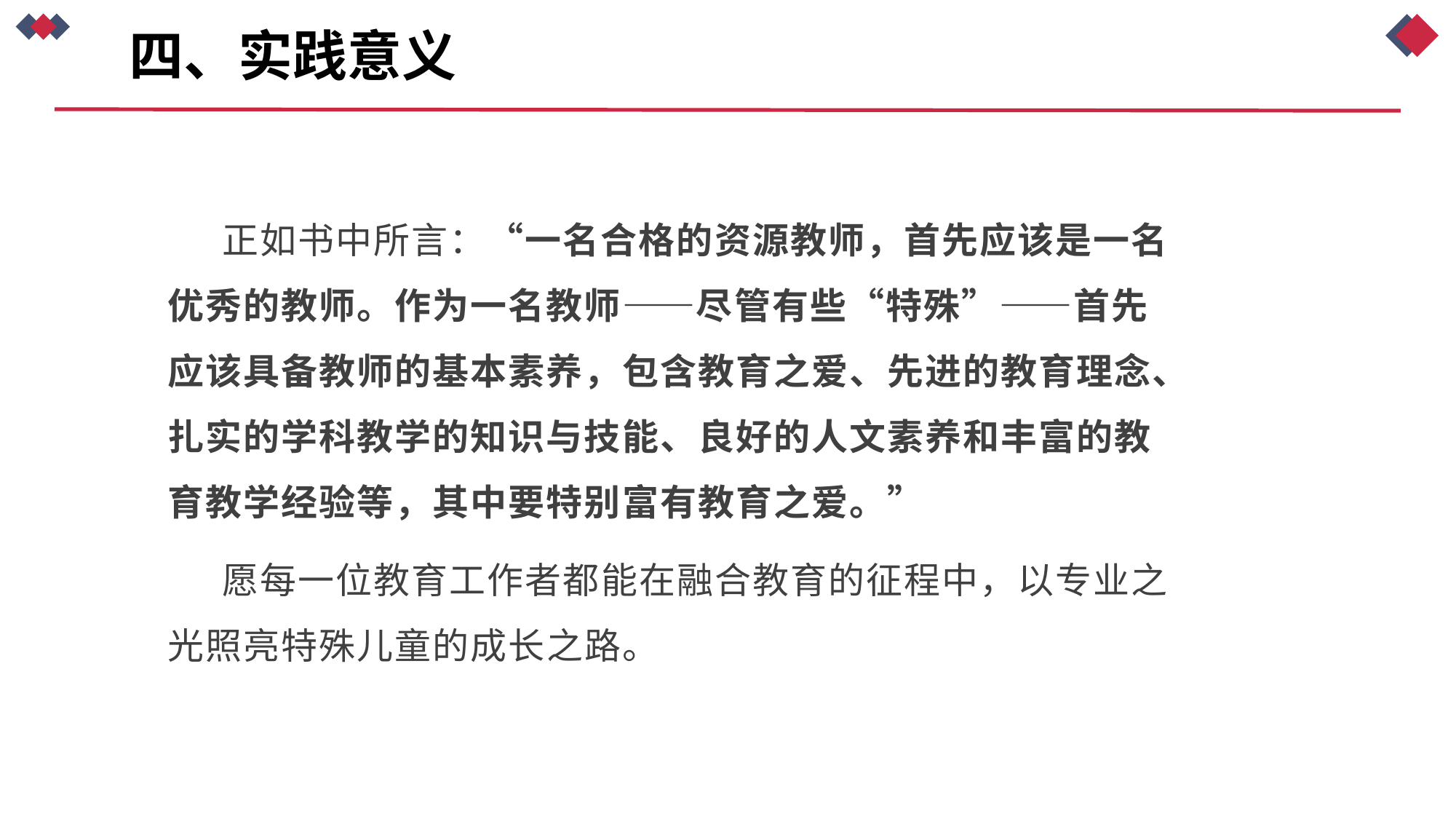

四、实践意义
正如书中所言：“一名合格的资源教师，首先应该是一名优秀的教师。作为一名教师——尽管有些“特殊”——首先应该具备教师的基本素养，包含教育之爱、先进的教育理念、扎实的学科教学的知识与技能、良好的人文素养和丰富的教育教学经验等，其中要特别富有教育之爱。”
愿每一位教育工作者都能在融合教育的征程中，以专业之光照亮特殊儿童的成长之路。